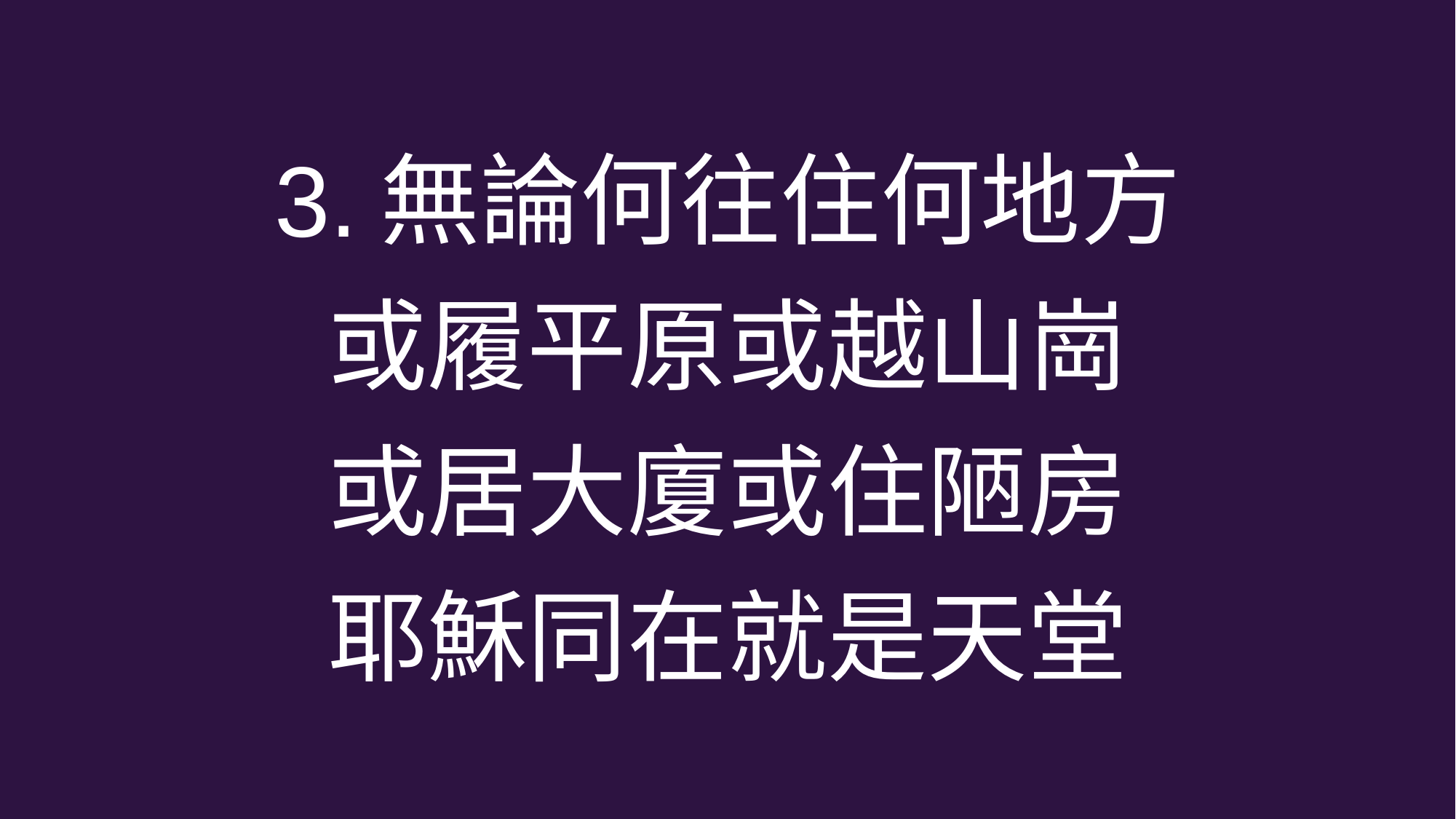

3.無論何往住何地方
或履平原或越山崗
或居大廈或住陋房
耶穌同在就是天堂